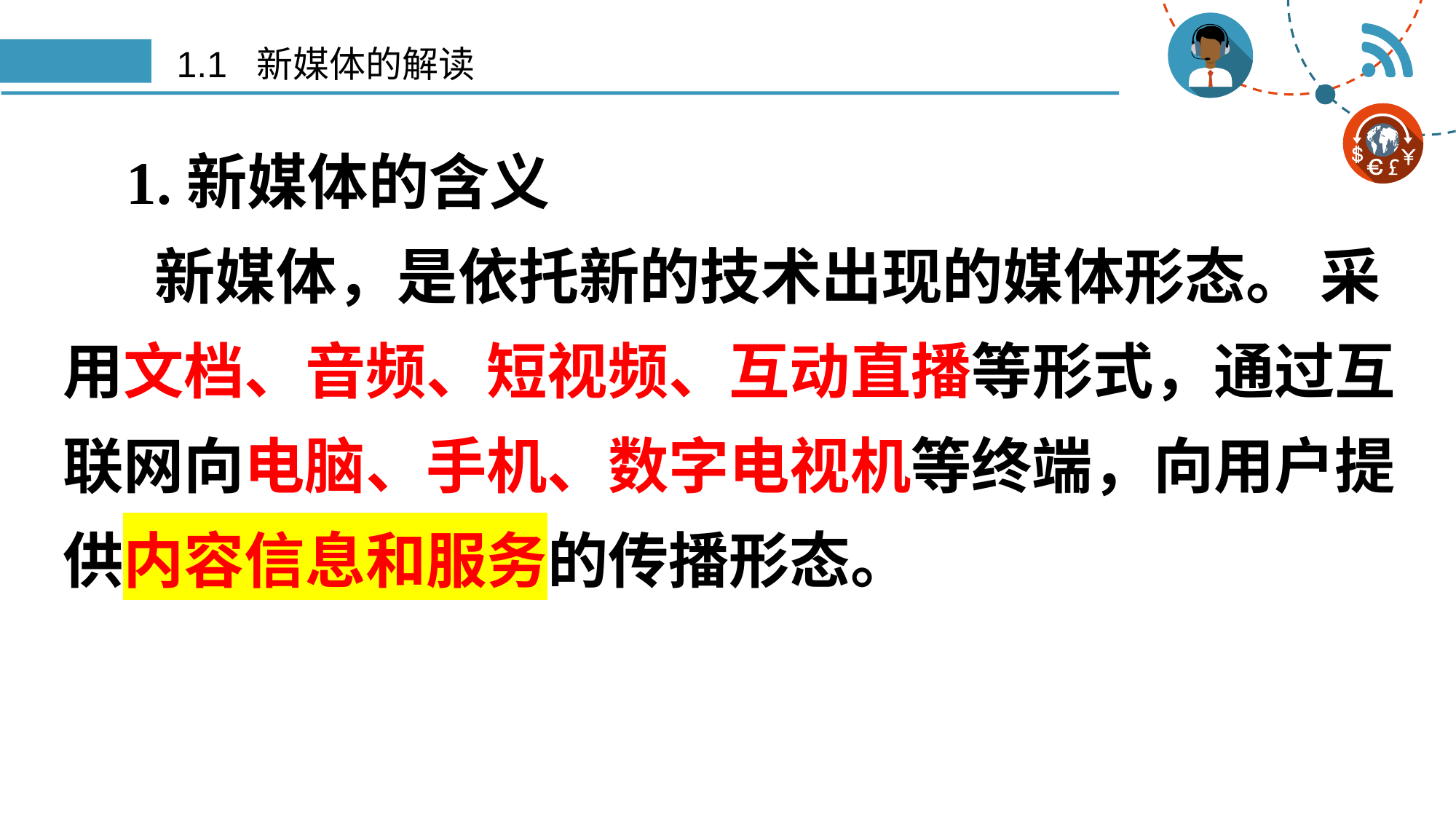

# 1.1  新媒体的解读
1.新媒体的含义
 新媒体，是依托新的技术出现的媒体形态。 采用文档、音频、短视频、互动直播等形式，通过互联网向电脑、手机、数字电视机等终端，向用户提供内容信息和服务的传播形态。